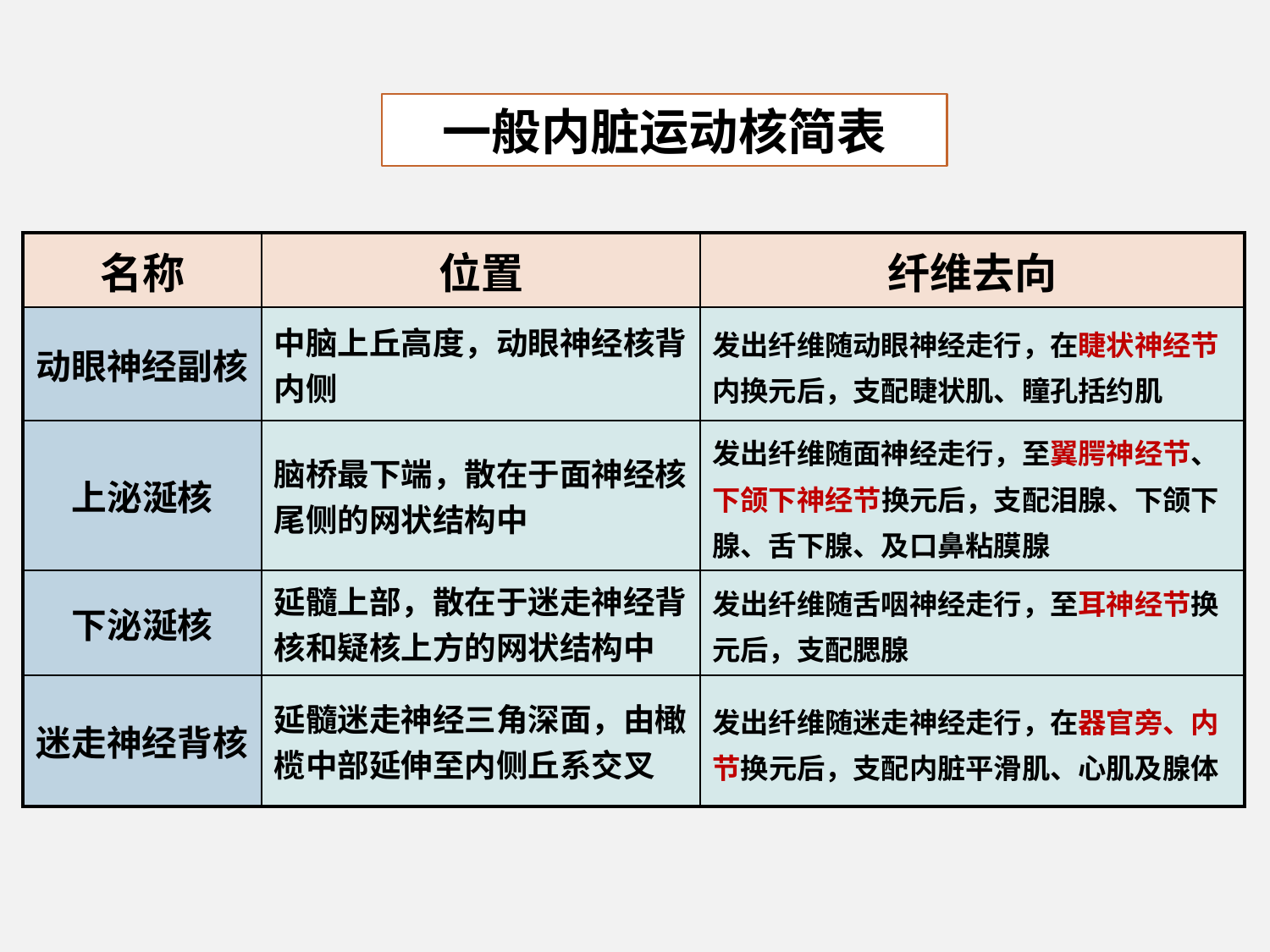

一般内脏运动核简表
| 名称 | 位置 | 纤维去向 |
| --- | --- | --- |
| 动眼神经副核 | 中脑上丘高度，动眼神经核背内侧 | 发出纤维随动眼神经走行，在睫状神经节内换元后，支配睫状肌、瞳孔括约肌 |
| 上泌涎核 | 脑桥最下端，散在于面神经核尾侧的网状结构中 | 发出纤维随面神经走行，至翼腭神经节、下颌下神经节换元后，支配泪腺、下颌下腺、舌下腺、及口鼻粘膜腺 |
| 下泌涎核 | 延髓上部，散在于迷走神经背核和疑核上方的网状结构中 | 发出纤维随舌咽神经走行，至耳神经节换元后，支配腮腺 |
| 迷走神经背核 | 延髓迷走神经三角深面，由橄榄中部延伸至内侧丘系交叉 | 发出纤维随迷走神经走行，在器官旁、内节换元后，支配内脏平滑肌、心肌及腺体 |